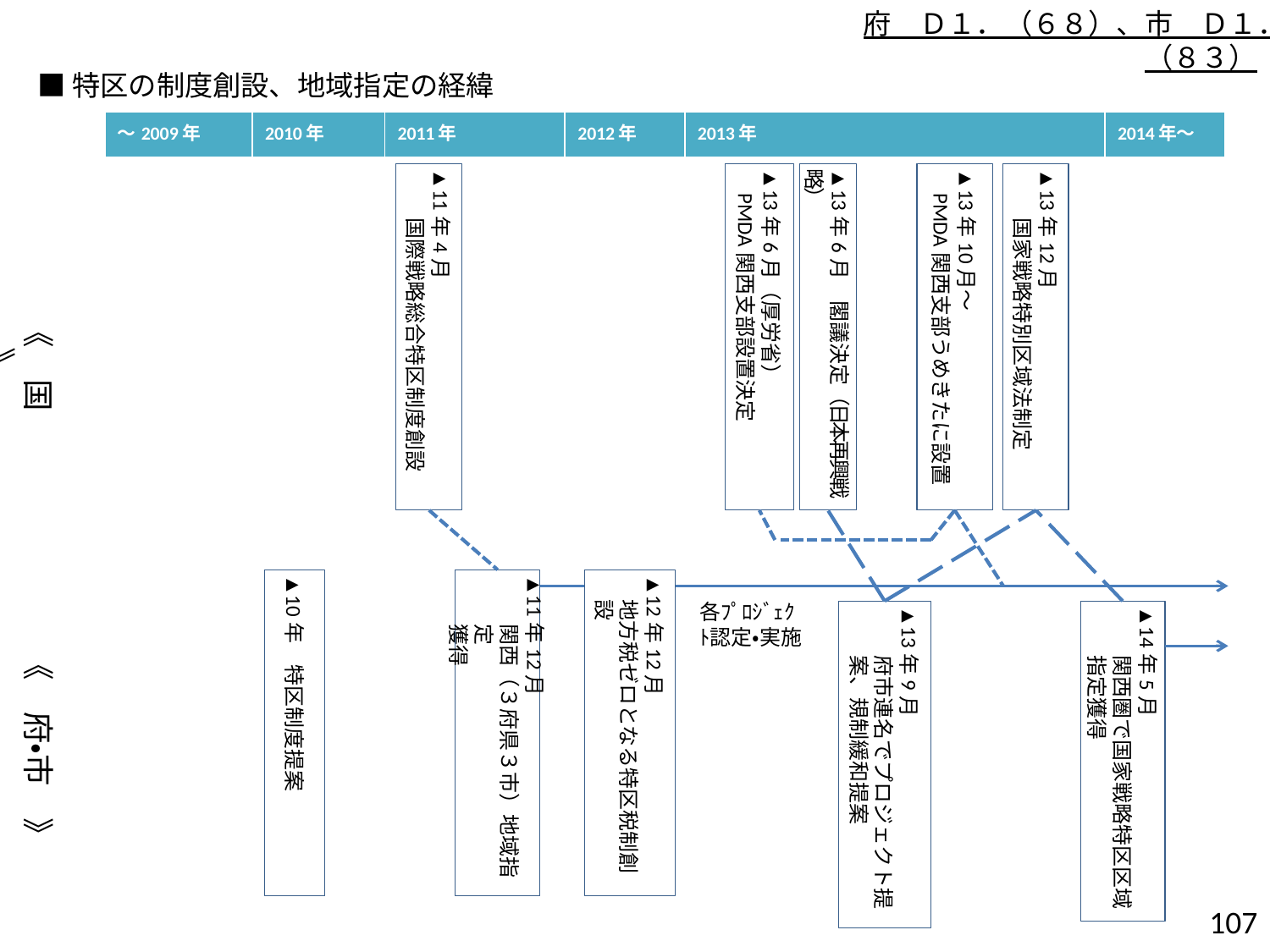

府　Ｄ１．（６８）、市　Ｄ１．（８３）
■特区の制度創設、地域指定の経緯
| ～2009年 | 2010年 | 2011年 | 2012年 | 2013年 | 2014年～ |
| --- | --- | --- | --- | --- | --- |
▲11年4月
国際戦略総合特区制度創設
▲13年6月（厚労省）
PMDA関西支部設置決定
▲13年6月　閣議決定（日本再興戦略）
▲13年10月～
PMDA関西支部うめきたに設置
▲13年12月
国家戦略特別区域法制定
《　国　》
▲10年　特区制度提案
▲11年12月
関西（３府県３市）地域指定
獲得
▲12年12月
地方税ゼロとなる特区税制創設
各ﾌﾟﾛｼﾞｪｸ
ﾄ認定・実施
▲13年9月
府市連名でプロジェクト提案、規制緩和提案
▲14年5月
関西圏で国家戦略特区区域指定獲得
《　府・市　》
107